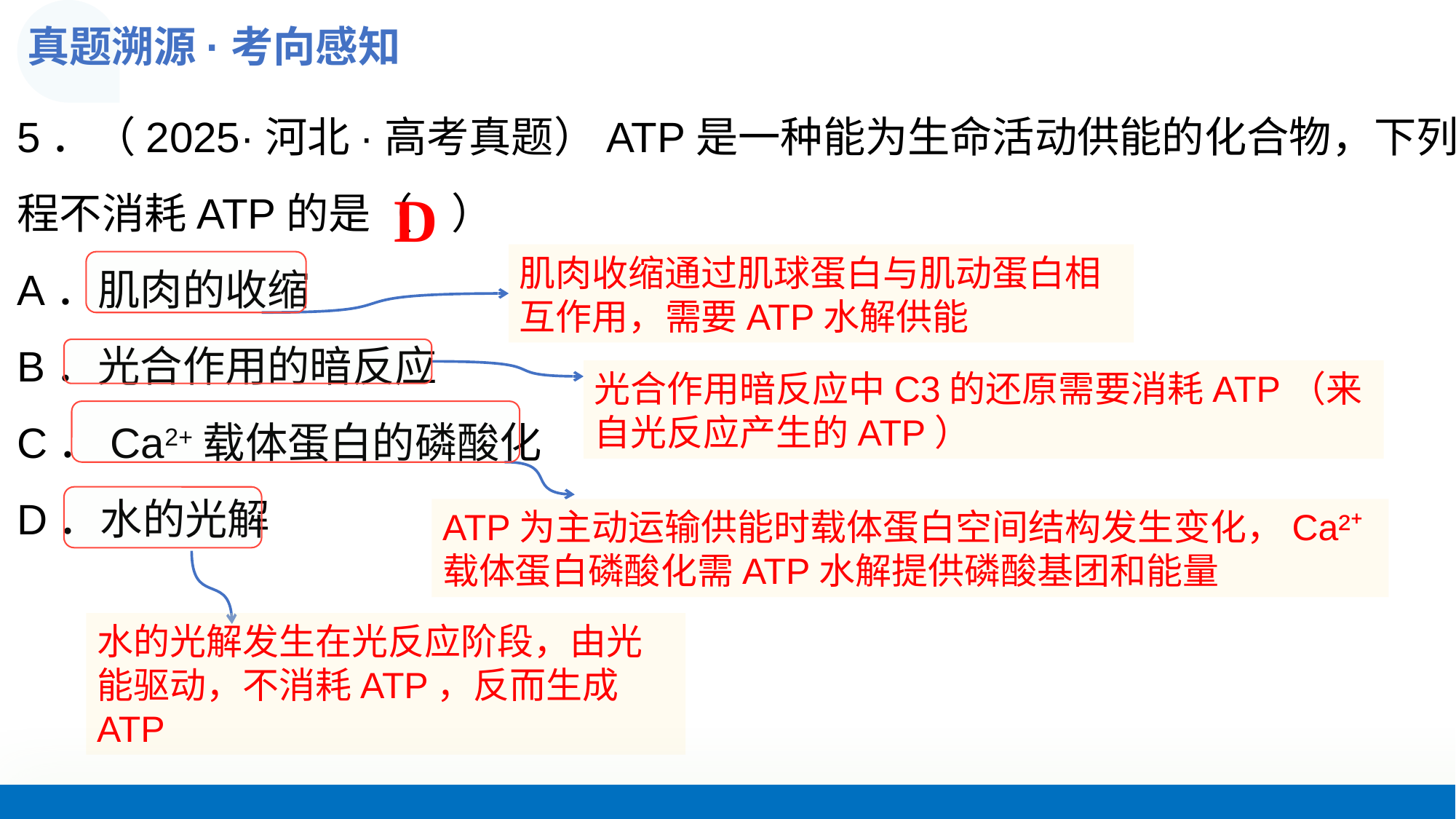

真题溯源·考向感知
5．（2025·河北·高考真题）ATP是一种能为生命活动供能的化合物，下列过
程不消耗ATP的是（    ）
A．肌肉的收缩
B．光合作用的暗反应
C．Ca2+载体蛋白的磷酸化
D．水的光解
D
肌肉收缩通过肌球蛋白与肌动蛋白相互作用，需要ATP水解供能

光合作用暗反应中C3的还原需要消耗ATP（来自光反应产生的ATP）

ATP为主动运输供能时载体蛋白空间结构发生变化，Ca²⁺载体蛋白磷酸化需ATP水解提供磷酸基团和能量

水的光解发生在光反应阶段，由光能驱动，不消耗ATP，反而生成ATP